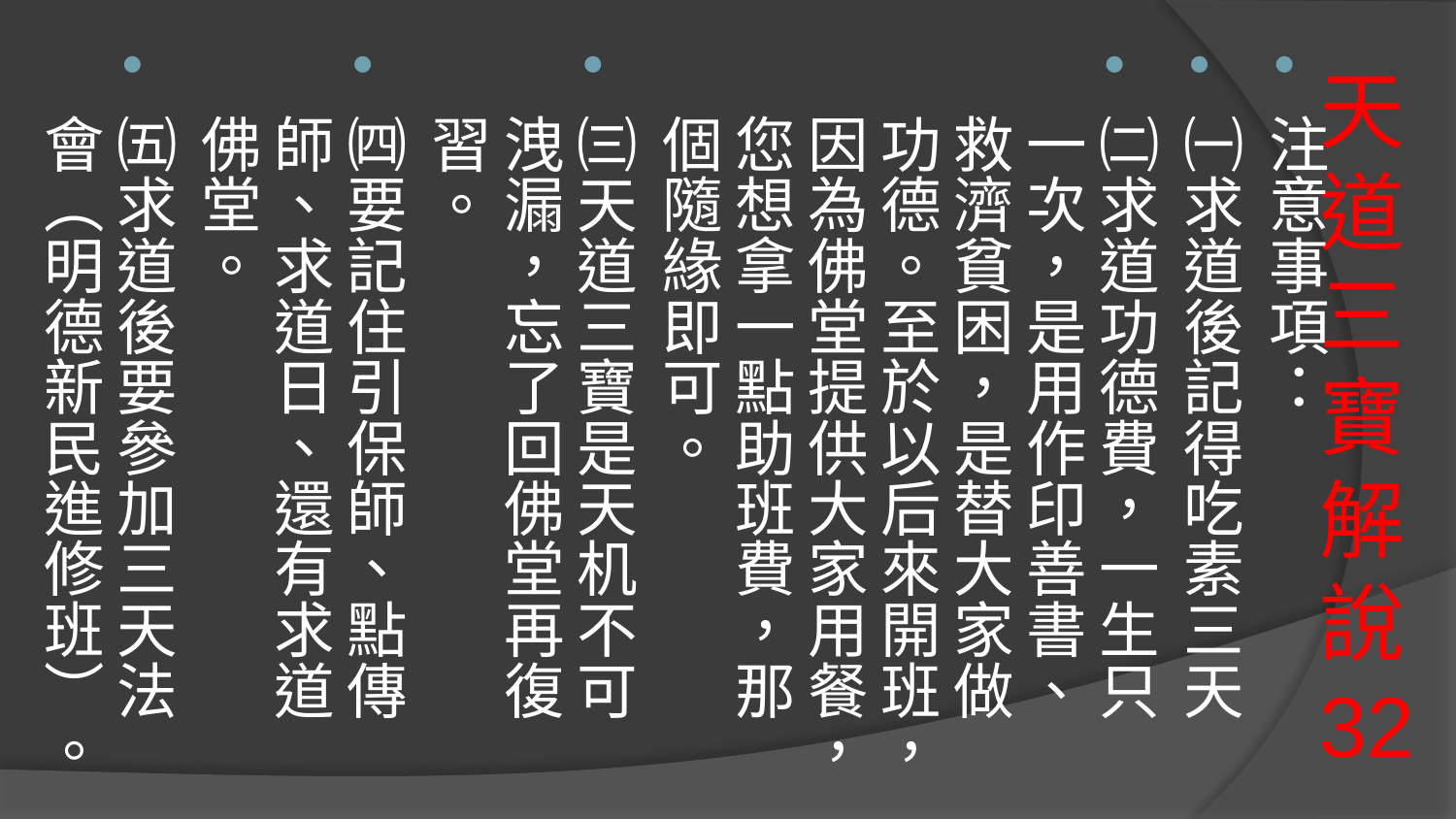

注意事項：
㈠求道後記得吃素三天
㈡求道功德費，一生只一次，是用作印善書、救濟貧困，是替大家做功德。至於以后來開班，因為佛堂提供大家用餐，您想拿一點助班費，那個隨緣即可。
㈢天道三寶是天机不可洩漏，忘了回佛堂再復習。
㈣要記住引保師、點傳師、求道日、還有求道佛堂。
㈤求道後要參加三天法會（明德新民進修班）。
# 天道三寶解說32